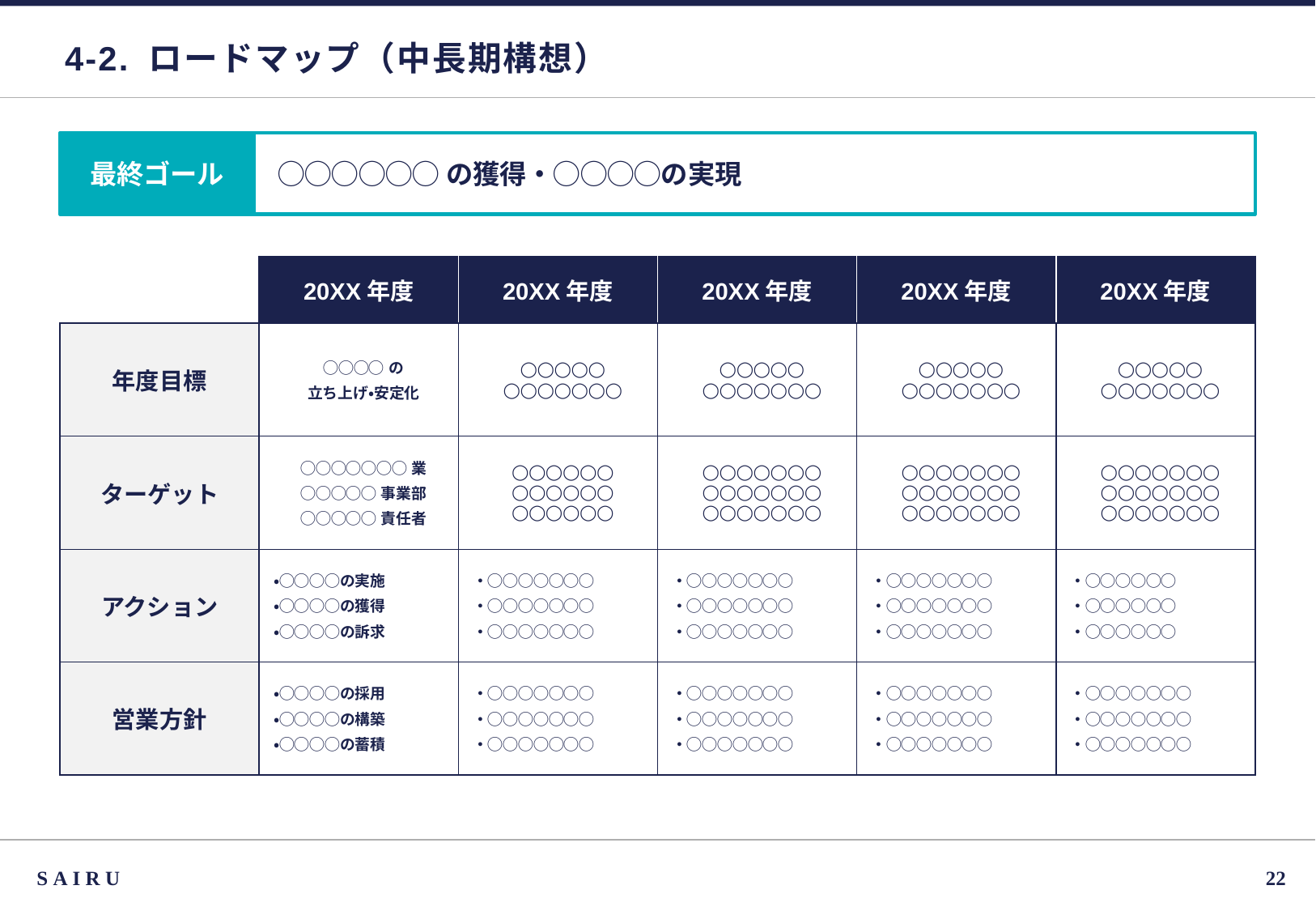

# 4-2. ロードマップ（中長期構想）
最終ゴール
◯◯◯◯◯◯の獲得・◯◯◯◯の実現
|  | 20XX年度 | 20XX年度 | 20XX年度 | 20XX年度 | 20XX年度 |
| --- | --- | --- | --- | --- | --- |
| 年度目標 | ◯◯◯◯の 立ち上げ・安定化 | ◯◯◯◯◯ ◯◯◯◯◯◯◯ | ◯◯◯◯◯ ◯◯◯◯◯◯◯ | ◯◯◯◯◯ ◯◯◯◯◯◯◯ | ◯◯◯◯◯ ◯◯◯◯◯◯◯ |
| ターゲット | ◯◯◯◯◯◯◯業 ◯◯◯◯◯事業部 ◯◯◯◯◯責任者 | ◯◯◯◯◯◯ ◯◯◯◯◯◯ ◯◯◯◯◯◯ | ◯◯◯◯◯◯◯ ◯◯◯◯◯◯◯ ◯◯◯◯◯◯◯ | ◯◯◯◯◯◯◯ ◯◯◯◯◯◯◯ ◯◯◯◯◯◯◯ | ◯◯◯◯◯◯◯ ◯◯◯◯◯◯◯ ◯◯◯◯◯◯◯ |
| アクション | ・◯◯◯◯の実施 ・◯◯◯◯の獲得 ・◯◯◯◯の訴求 | ・◯◯◯◯◯◯◯ ・◯◯◯◯◯◯◯ ・◯◯◯◯◯◯◯ | ・◯◯◯◯◯◯◯ ・◯◯◯◯◯◯◯ ・◯◯◯◯◯◯◯ | ・◯◯◯◯◯◯◯ ・◯◯◯◯◯◯◯ ・◯◯◯◯◯◯◯ | ・◯◯◯◯◯◯ ・◯◯◯◯◯◯ ・◯◯◯◯◯◯ |
| 営業方針 | ・◯◯◯◯の採用 ・◯◯◯◯の構築 ・◯◯◯◯の蓄積 | ・◯◯◯◯◯◯◯ ・◯◯◯◯◯◯◯ ・◯◯◯◯◯◯◯ | ・◯◯◯◯◯◯◯ ・◯◯◯◯◯◯◯ ・◯◯◯◯◯◯◯ | ・◯◯◯◯◯◯◯ ・◯◯◯◯◯◯◯ ・◯◯◯◯◯◯◯ | ・◯◯◯◯◯◯◯ ・◯◯◯◯◯◯◯ ・◯◯◯◯◯◯◯ |
SAIRU
22